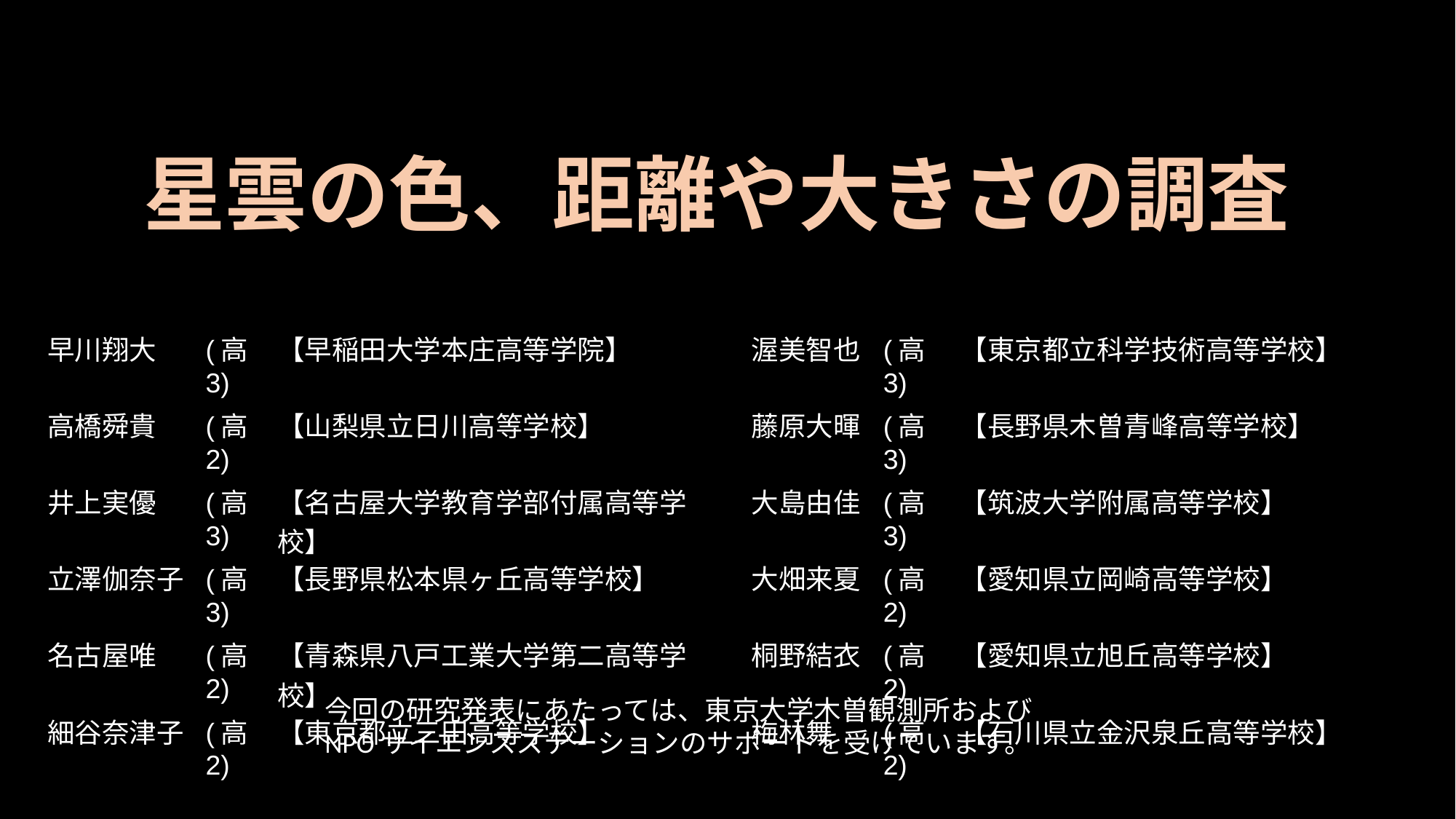

星雲の色、距離や大きさの調査

| 早川翔大 | (高3) | 【早稲田大学本庄高等学院】 | 渥美智也 | (高3) | 【東京都立科学技術高等学校】 |
| --- | --- | --- | --- | --- | --- |
| 高橋舜貴 | (高2) | 【山梨県立日川高等学校】 | 藤原大暉 | (高3) | 【長野県木曽青峰高等学校】 |
| 井上実優 | (高3) | 【名古屋大学教育学部付属高等学校】 | 大島由佳 | (高3) | 【筑波大学附属高等学校】 |
| 立澤伽奈子 | (高3) | 【長野県松本県ヶ丘高等学校】 | 大畑来夏 | (高2) | 【愛知県立岡崎高等学校】 |
| 名古屋唯 | (高2) | 【青森県八戸工業大学第二高等学校】 | 桐野結衣 | (高2) | 【愛知県立旭丘高等学校】 |
| 細谷奈津子 | (高2) | 【東京都立三田高等学校】 | 梅林舞 | (高2) | 【石川県立金沢泉丘高等学校】 |
今回の研究発表にあたっては、東京大学木曽観測所および
NPOサイエンスステーションのサポートを受けています。